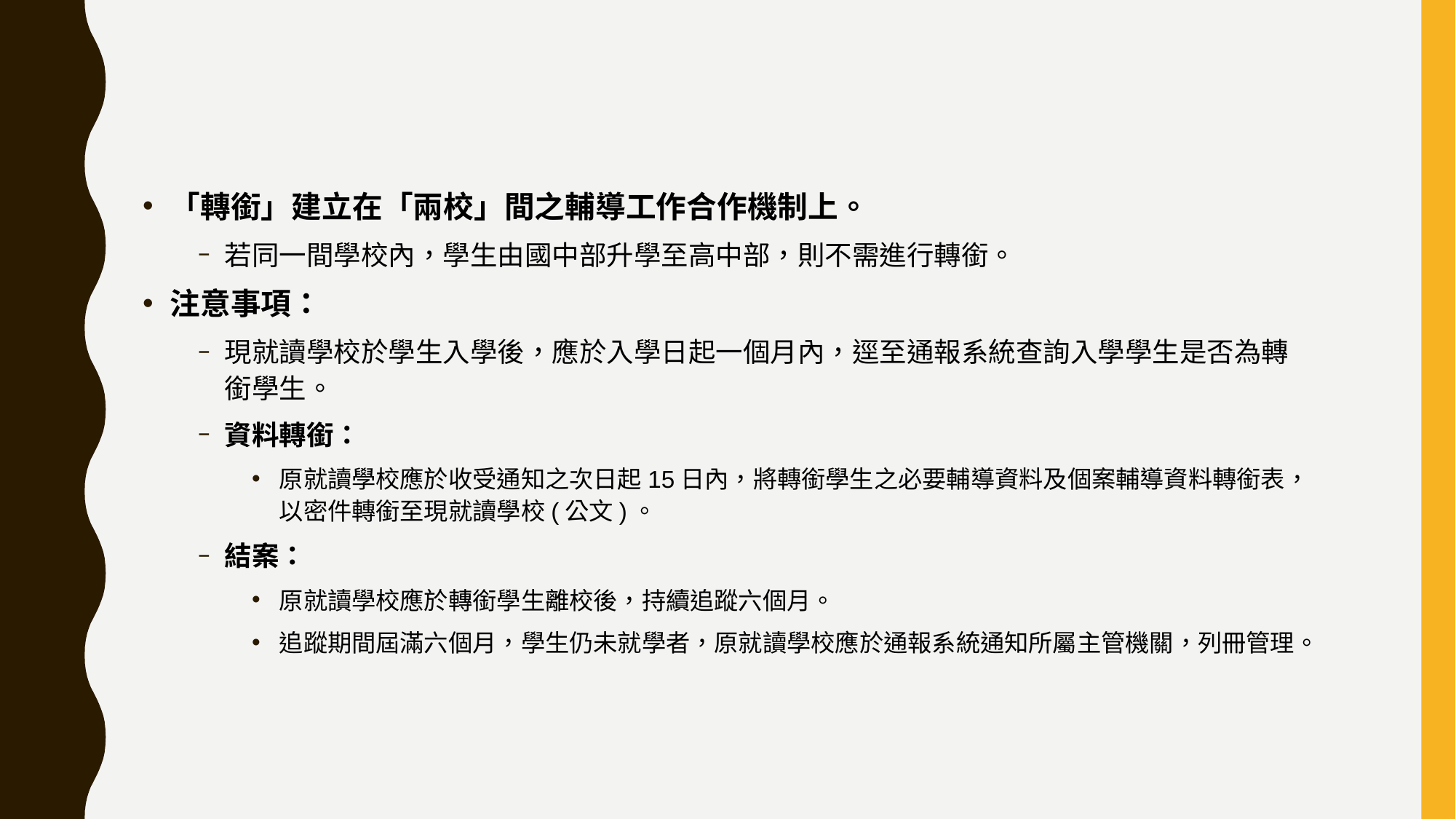

#
「轉銜」建立在「兩校」間之輔導工作合作機制上。
若同一間學校內，學生由國中部升學至高中部，則不需進行轉銜。
注意事項：
現就讀學校於學生入學後，應於入學日起一個月內，逕至通報系統查詢入學學生是否為轉銜學生。
資料轉銜：
原就讀學校應於收受通知之次日起15日內，將轉銜學生之必要輔導資料及個案輔導資料轉銜表，以密件轉銜至現就讀學校(公文)。
結案：
原就讀學校應於轉銜學生離校後，持續追蹤六個月。
追蹤期間屆滿六個月，學生仍未就學者，原就讀學校應於通報系統通知所屬主管機關，列冊管理。